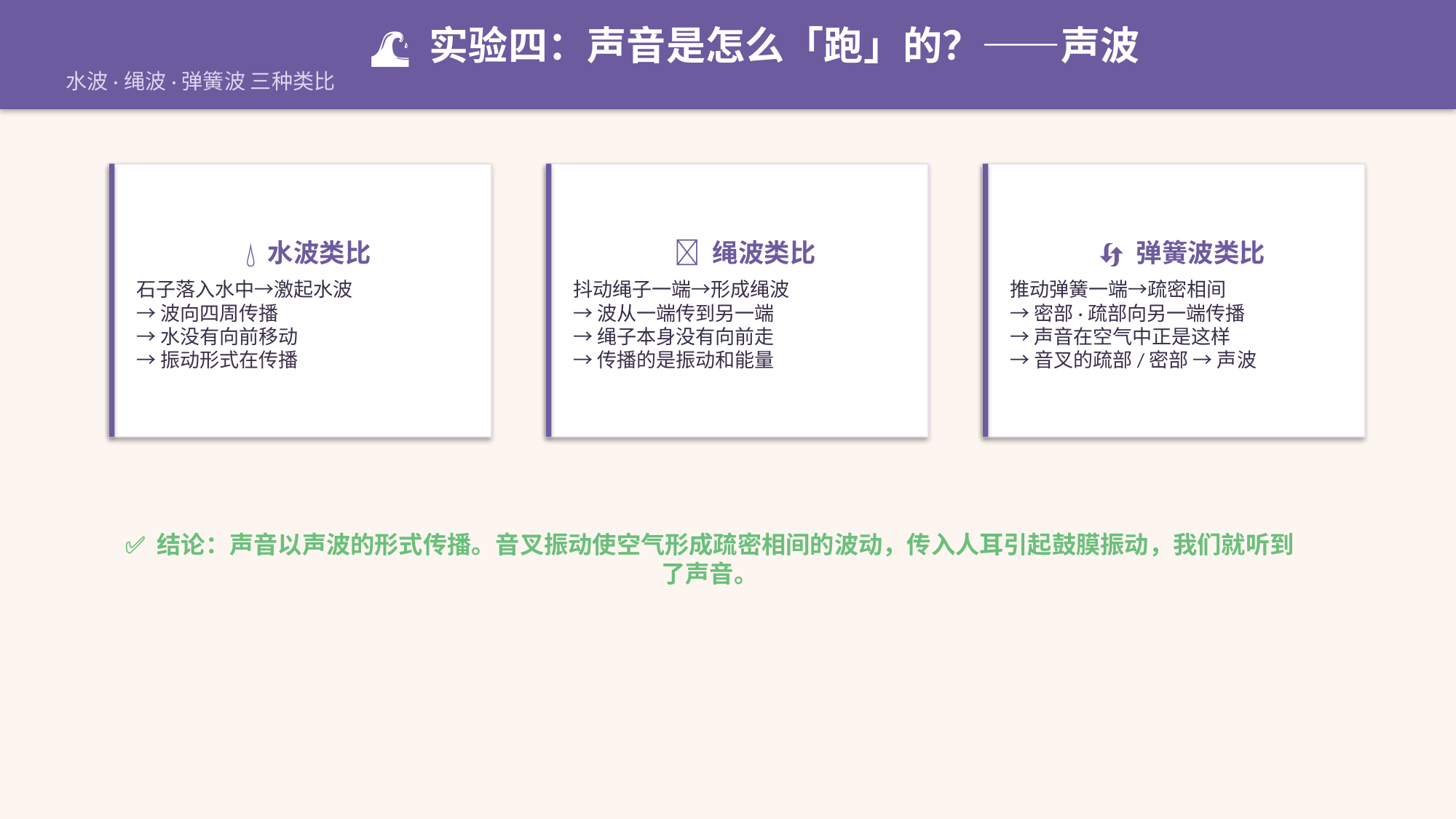

🌊 实验四：声音是怎么「跑」的？——声波
水波·绳波·弹簧波 三种类比
💧 水波类比
石子落入水中→激起水波
→ 波向四周传播
→ 水没有向前移动
→ 振动形式在传播

🧶 绳波类比
抖动绳子一端→形成绳波
→ 波从一端传到另一端
→ 绳子本身没有向前走
→ 传播的是振动和能量

🔄 弹簧波类比
推动弹簧一端→疏密相间
→ 密部·疏部向另一端传播
→ 声音在空气中正是这样
→ 音叉的疏部/密部 → 声波

✅ 结论：声音以声波的形式传播。音叉振动使空气形成疏密相间的波动，传入人耳引起鼓膜振动，我们就听到了声音。